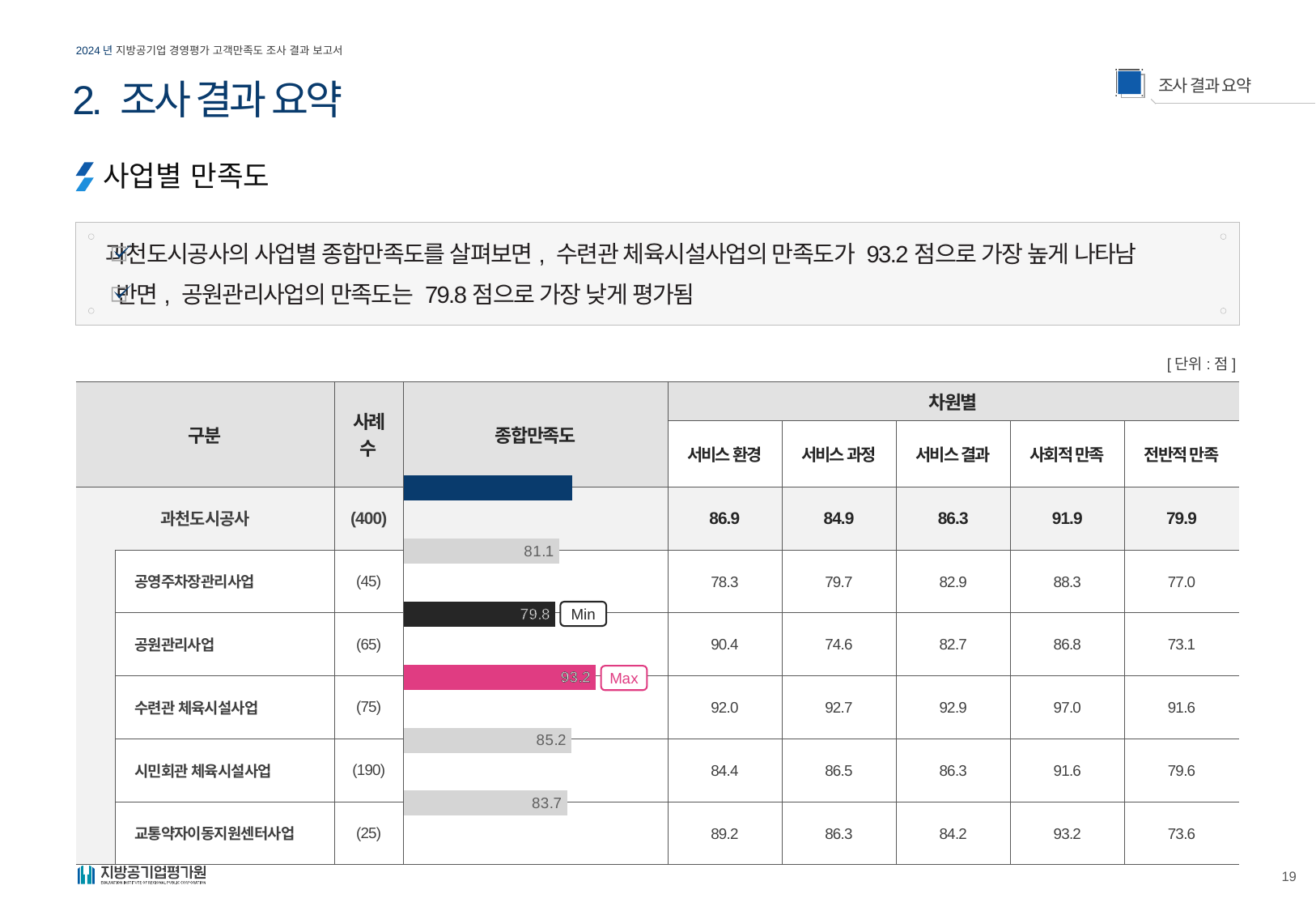

2. 조사 결과 요약
사업별 만족도

과천도시공사의 사업별 종합만족도를 살펴보면, 수련관 체육시설사업의 만족도가 93.2점으로 가장 높게 나타남

반면, 공원관리사업의 만족도는 79.8점으로 가장 낮게 평가됨

[단위:점]
| 구분 |  | 사례수 | 종합만족도 | 차원별 |  |  |  |  |
| --- | --- | --- | --- | --- | --- | --- | --- | --- |
|  |  |  |  | 서비스 환경 | 서비스 과정 | 서비스 결과 | 사회적 만족 | 전반적 만족 |
| 과천도시공사 |  | (400) |  | 86.9 | 84.9 | 86.3 | 91.9 | 79.9 |
|  | 공영주차장관리사업 | (45) |  | 78.3 | 79.7 | 82.9 | 88.3 | 77.0 |
|  | 공원관리사업 | (65) |  | 90.4 | 74.6 | 82.7 | 86.8 | 73.1 |
|  | 수련관 체육시설사업 | (75) |  | 92.0 | 92.7 | 92.9 | 97.0 | 91.6 |
|  | 시민회관 체육시설사업 | (190) |  | 84.4 | 86.5 | 86.3 | 91.6 | 79.6 |
|  | 교통약자이동지원센터사업 | (25) |  | 89.2 | 86.3 | 84.2 | 93.2 | 73.6 |

### Chart

| Category | PCSI |
|---|---|
| PSI | 85.3 |
| 공영주차장관리사업 | 81.1 |
| 공원관리사업 | 79.8 |
| 수련관 체육시설사업 | 93.2 |
| 시민회관 체육시설사업 | 85.2 |
| 교통약자이동지원센터사업 | 83.7 |
Min
Max